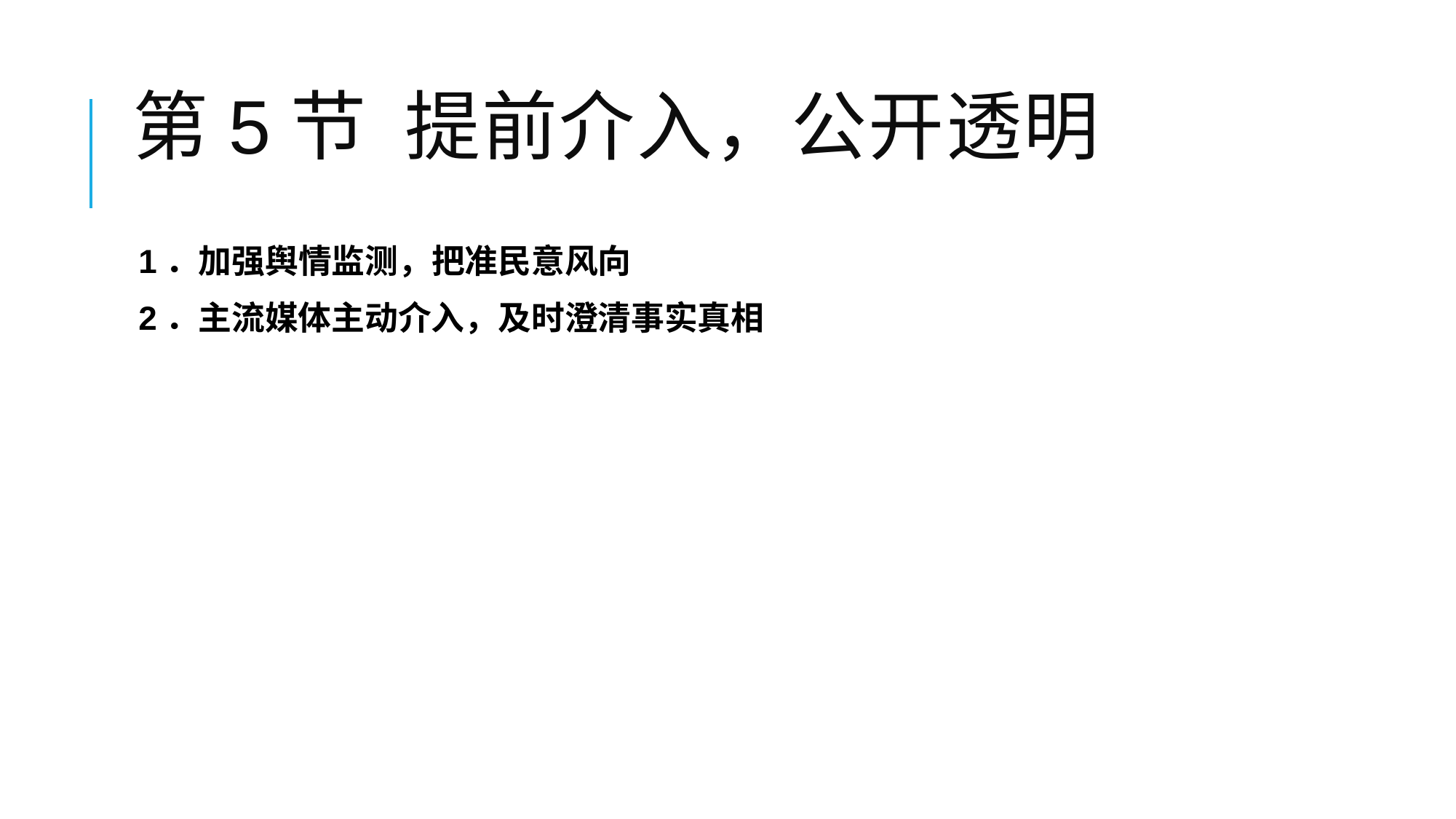

# 第5节  提前介入，公开透明
1．加强舆情监测，把准民意风向
2．主流媒体主动介入，及时澄清事实真相